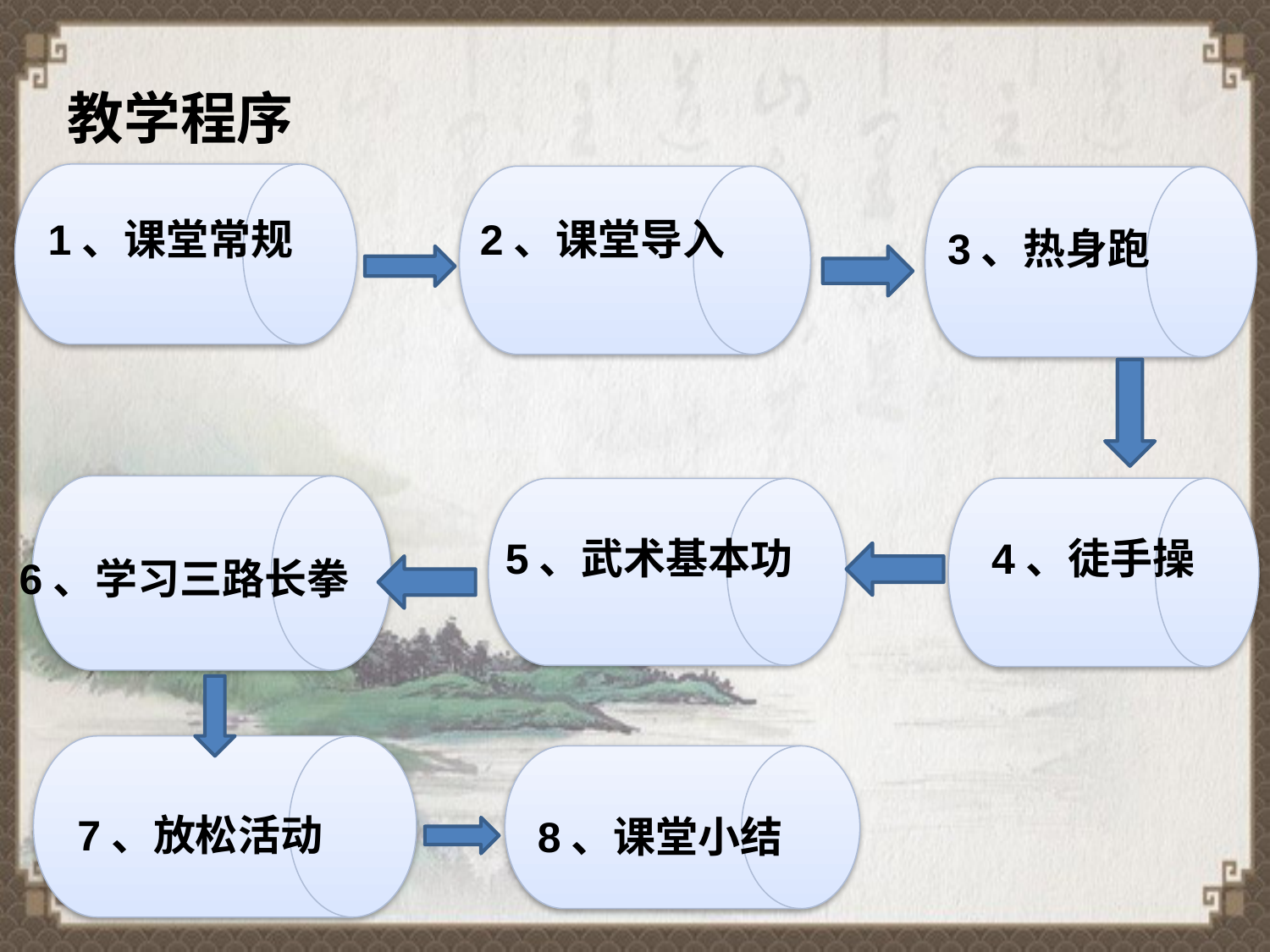

# 教学程序

1、课堂常规

2、课堂导入
3、热身跑

5、武术基本功
4、徒手操

6、学习三路长拳

7、放松活动
8、课堂小结